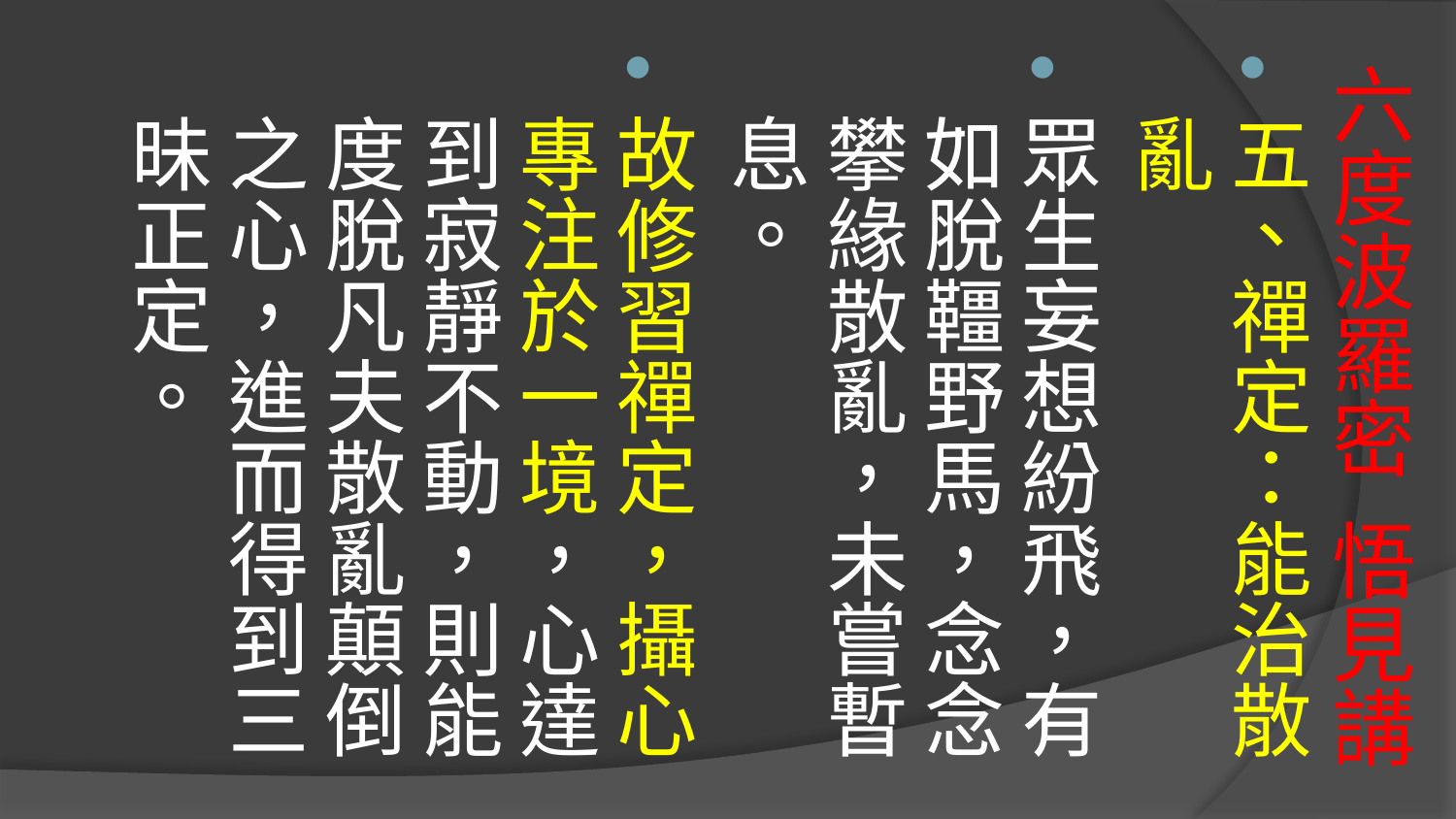

五、禪定：能治散亂
眾生妄想紛飛，有如脫韁野馬，念念攀緣散亂，未嘗暫息。
故修習禪定，攝心專注於一境，心達到寂靜不動，則能度脫凡夫散亂顛倒之心，進而得到三昧正定。

# 六度波羅密  悟見講